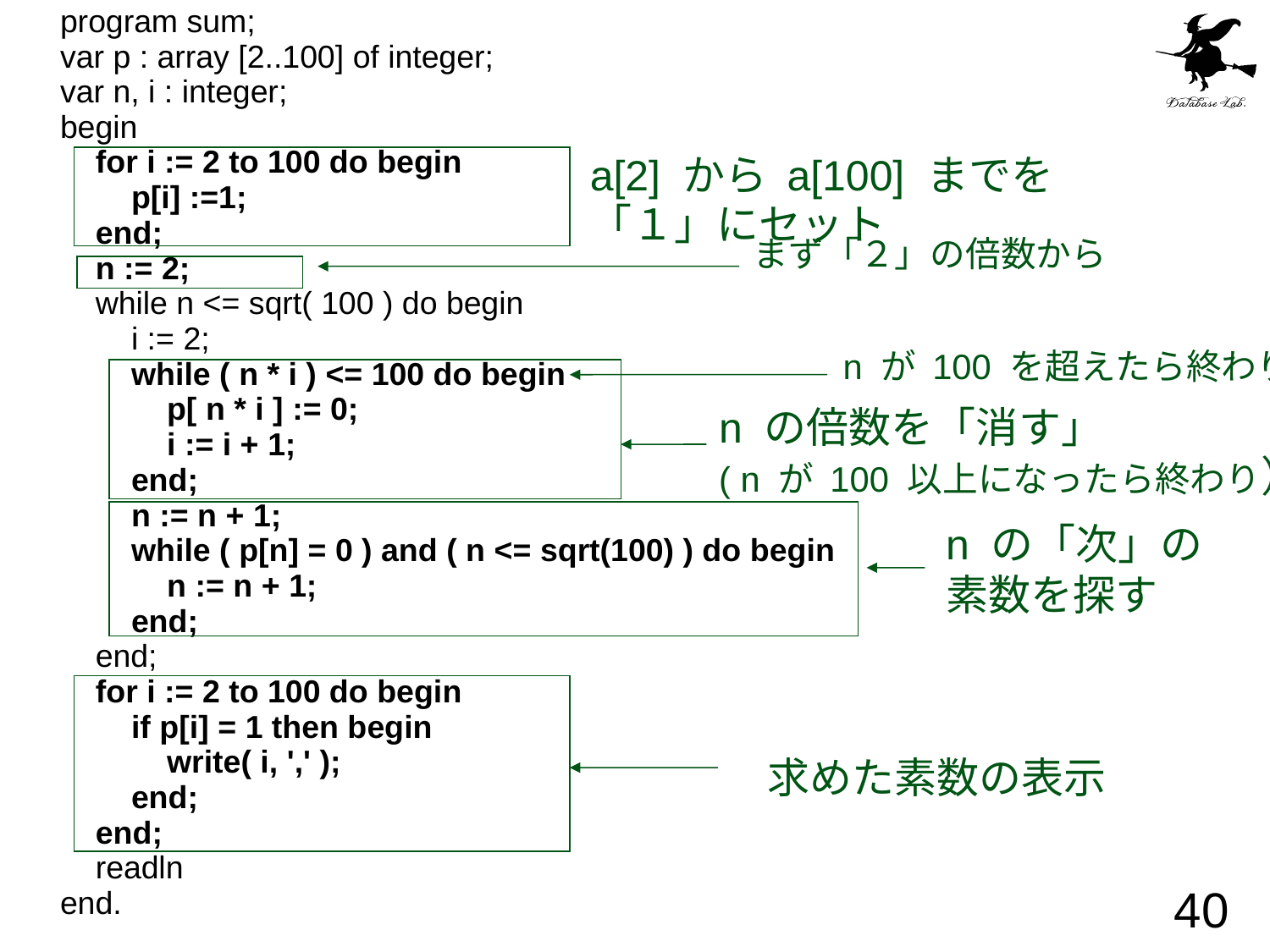

program sum;
var p : array [2..100] of integer;
var n, i : integer;
begin
    for i := 2 to 100 do begin
        p[i] :=1;
    end;
    n := 2;
    while n <= sqrt( 100 ) do begin
        i := 2;
        while ( n * i ) <= 100 do begin
            p[ n * i ] := 0;
            i := i + 1;
        end;
        n := n + 1;
        while ( p[n] = 0 ) and ( n <= sqrt(100) ) do begin
            n := n + 1;
        end;
    end;
    for i := 2 to 100 do begin
        if p[i] = 1 then begin
            write( i, ',' );
        end;
    end;
    readln
end.

a[2] から a[100] までを
「１」にセット
まず「２」の倍数から

n が 100 を超えたら終わり

n の倍数を「消す」
( n が 100 以上になったら終わり）

n の「次」の
素数を探す

求めた素数の表示

40